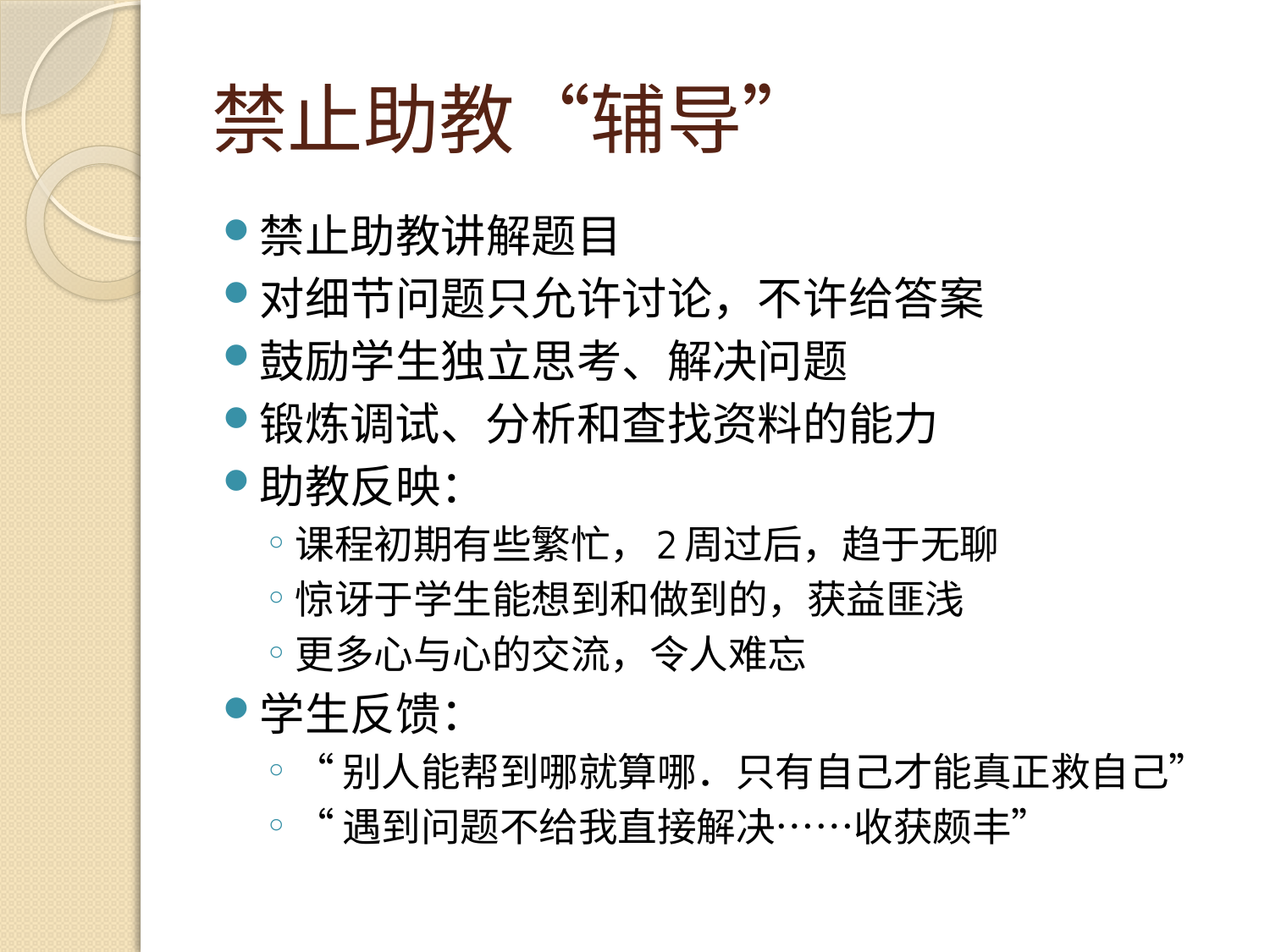

# 禁止助教“辅导”
禁止助教讲解题目
对细节问题只允许讨论，不许给答案
鼓励学生独立思考、解决问题
锻炼调试、分析和查找资料的能力
助教反映：
课程初期有些繁忙，2周过后，趋于无聊
惊讶于学生能想到和做到的，获益匪浅
更多心与心的交流，令人难忘
学生反馈：
“别人能帮到哪就算哪．只有自己才能真正救自己”
“遇到问题不给我直接解决……收获颇丰”